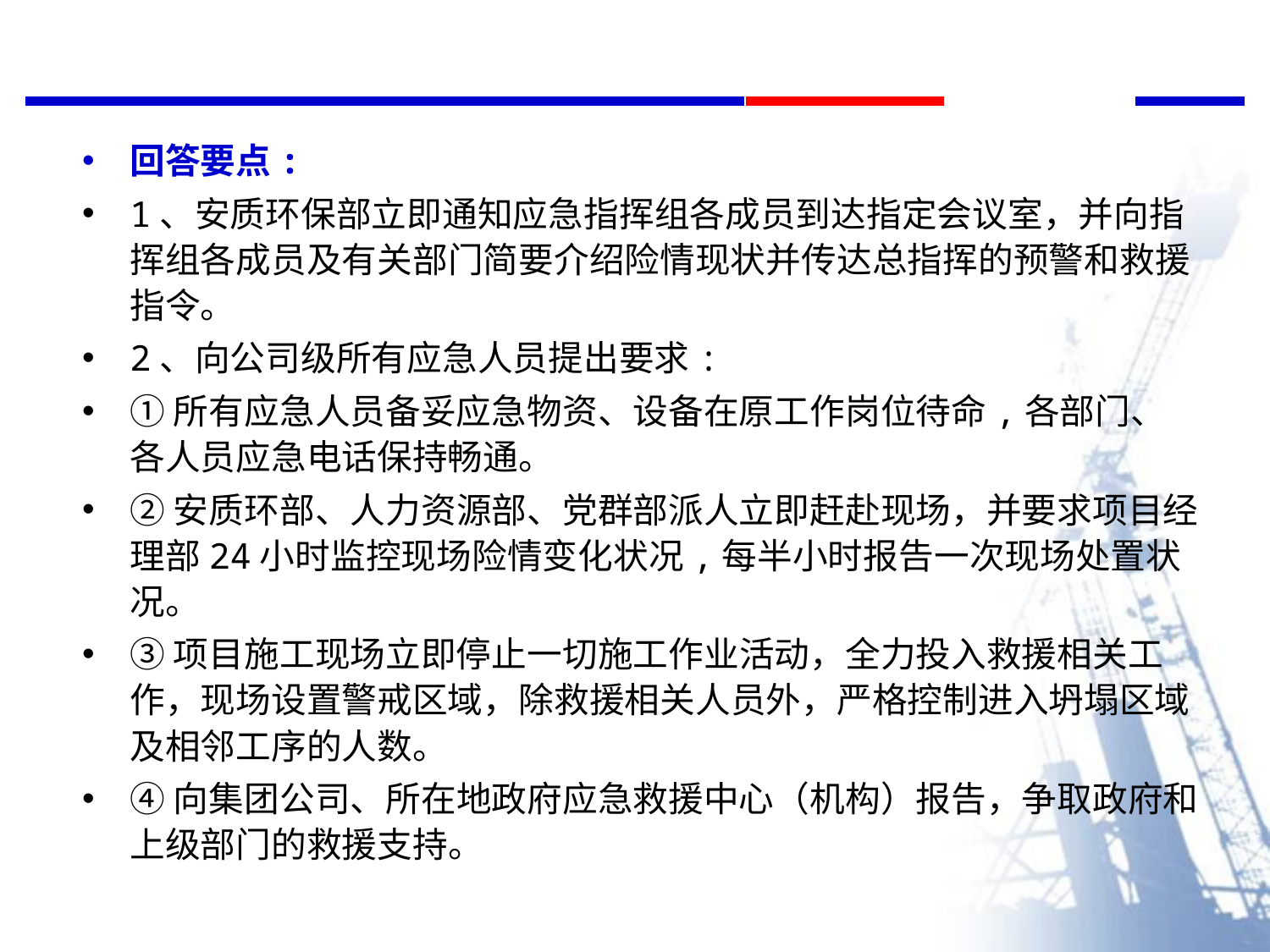

回答要点:
1、安质环保部立即通知应急指挥组各成员到达指定会议室，并向指挥组各成员及有关部门简要介绍险情现状并传达总指挥的预警和救援指令。
2、向公司级所有应急人员提出要求:
①所有应急人员备妥应急物资、设备在原工作岗位待命,各部门、各人员应急电话保持畅通。
②安质环部、人力资源部、党群部派人立即赶赴现场，并要求项目经理部24小时监控现场险情变化状况,每半小时报告一次现场处置状况。
③项目施工现场立即停止一切施工作业活动，全力投入救援相关工作，现场设置警戒区域，除救援相关人员外，严格控制进入坍塌区域及相邻工序的人数。
④向集团公司、所在地政府应急救援中心（机构）报告，争取政府和上级部门的救援支持。